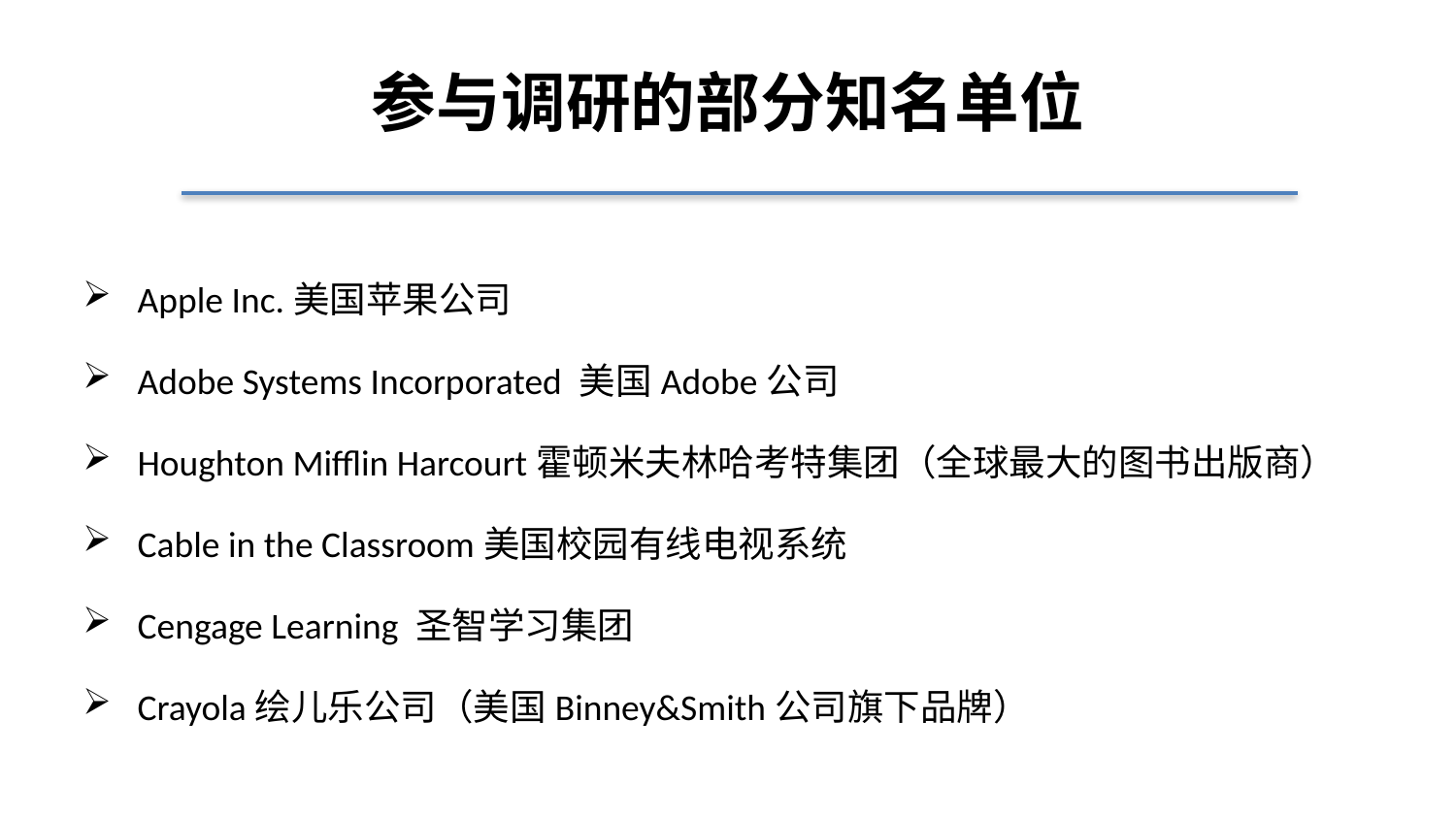

# 参与调研的部分知名单位
Apple Inc.美国苹果公司
Adobe Systems Incorporated 美国Adobe公司
Houghton Mifflin Harcourt霍顿米夫林哈考特集团（全球最大的图书出版商）
Cable in the Classroom美国校园有线电视系统
Cengage Learning 圣智学习集团
Crayola绘儿乐公司（美国Binney&Smith公司旗下品牌）